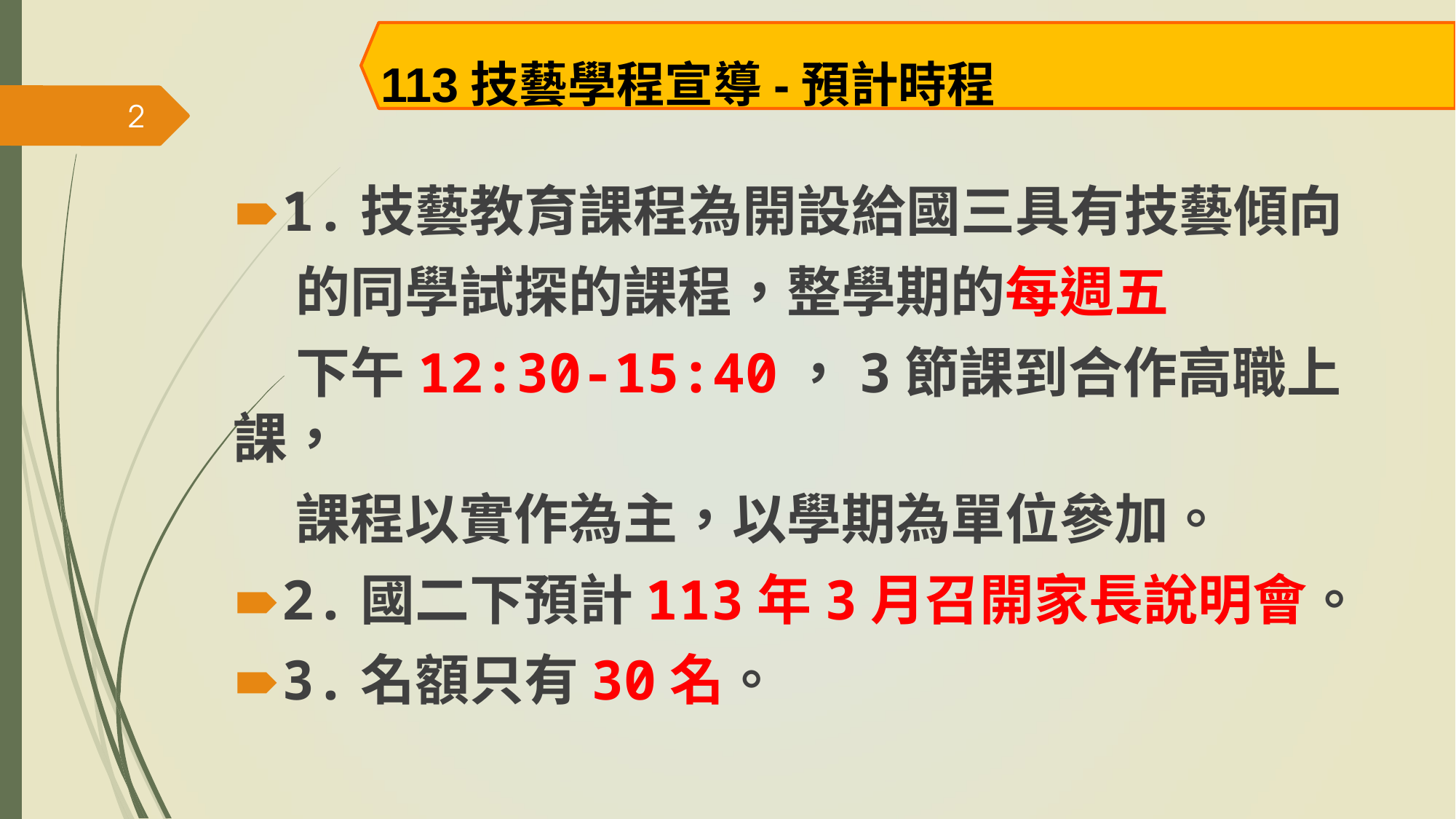

113技藝學程宣導-預計時程
2
1.技藝教育課程為開設給國三具有技藝傾向
    的同學試探的課程，整學期的每週五
    下午12:30-15:40，3節課到合作高職上課，
    課程以實作為主，以學期為單位參加。
2.國二下預計113年3月召開家長說明會。
3.名額只有30名。